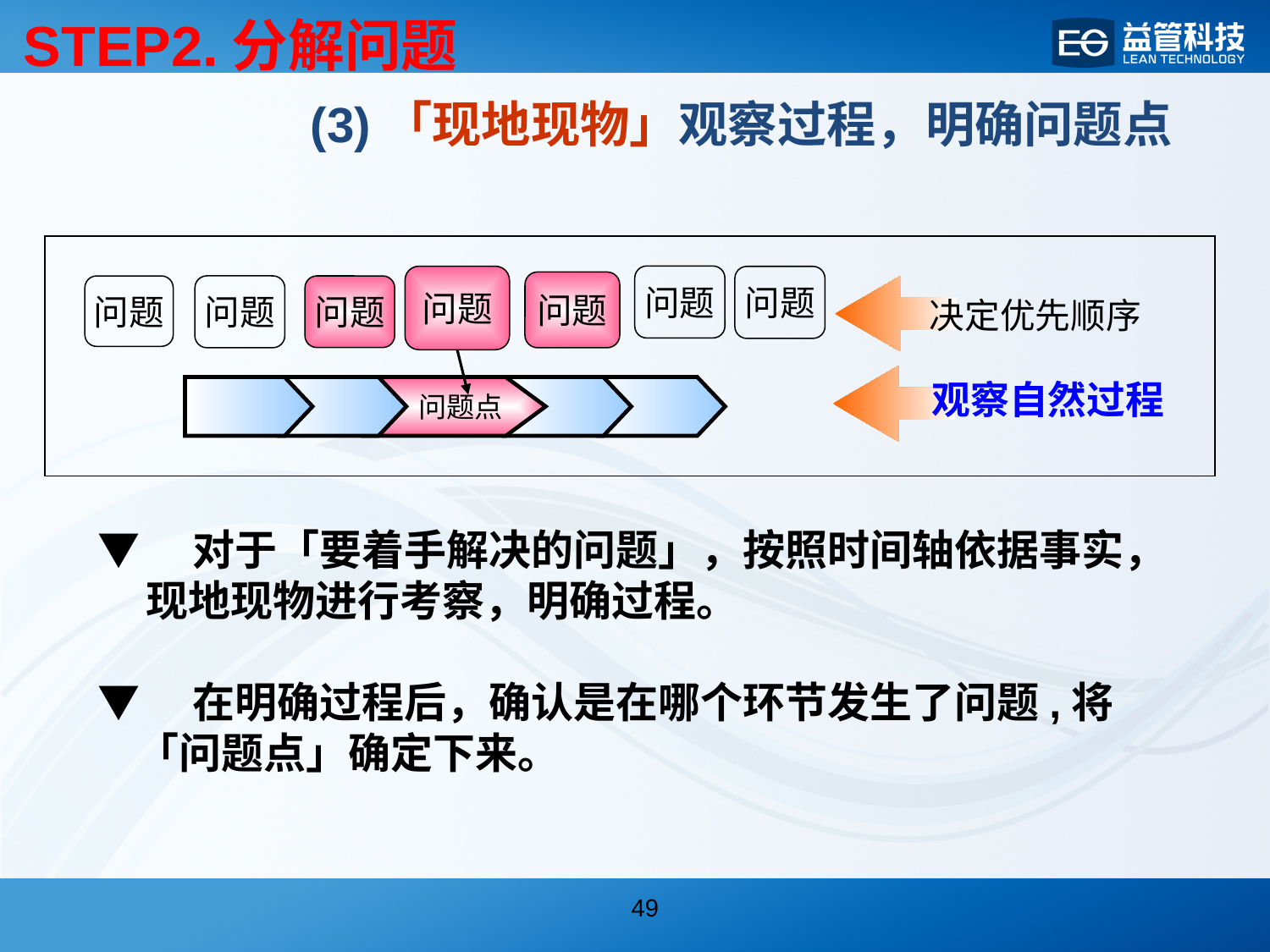

(3)「现地现物」观察过程，明确问题点
STEP2.分解问题

问题
问题
问题
问题
问题
问题
问题

决定优先顺序

 观察自然过程

　　　问题点

▼　对于「要着手解决的问题」，按照时间轴依据事实，
    现地现物进行考察，明确过程。

▼　在明确过程后，确认是在哪个环节发生了问题,将
   「问题点」确定下来。